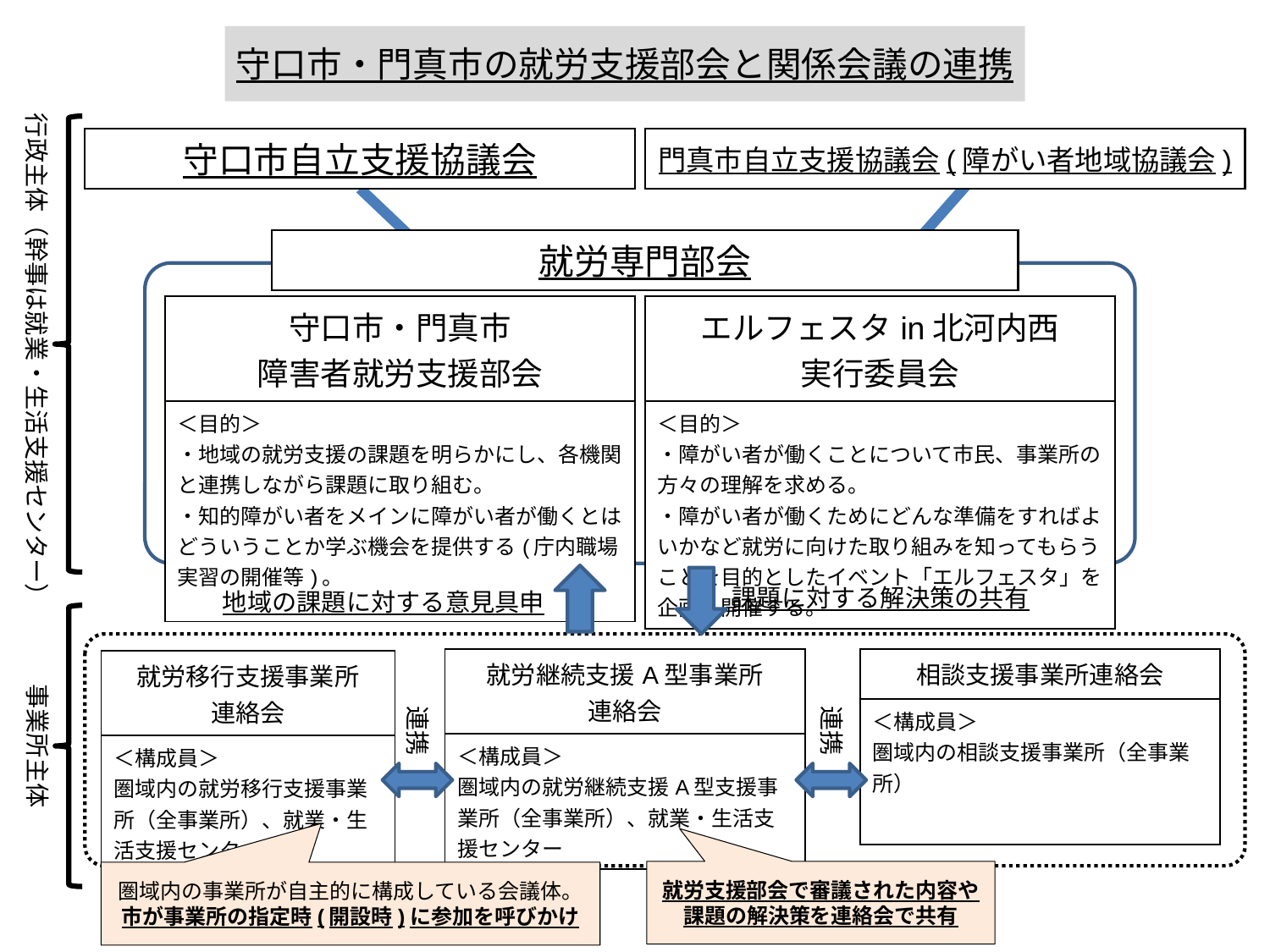

守口市・門真市の就労支援部会と関係会議の連携
行政主体（幹事は就業・生活支援センター）

門真市自立支援協議会(障がい者地域協議会)
守口市自立支援協議会
就労専門部会

| エルフェスタin北河内西 実行委員会 |
| --- |
| ＜目的＞ ・障がい者が働くことについて市民、事業所の方々の理解を求める。 ・障がい者が働くためにどんな準備をすればよいかなど就労に向けた取り組みを知ってもらうことを目的としたイベント「エルフェスタ」を企画・開催する。 |
| 守口市・門真市 障害者就労支援部会 |
| --- |
| ＜目的＞ ・地域の就労支援の課題を明らかにし、各機関と連携しながら課題に取り組む。 ・知的障がい者をメインに障がい者が働くとはどういうことか学ぶ機会を提供する(庁内職場実習の開催等)。 |

課題に対する解決策の共有

地域の課題に対する意見具申

事業所主体
| 相談支援事業所連絡会 |
| --- |
| ＜構成員＞ 圏域内の相談支援事業所（全事業所） |
| 就労継続支援A型事業所 連絡会 |
| --- |
| ＜構成員＞ 圏域内の就労継続支援A型支援事業所（全事業所）、就業・生活支援センター |
| 就労移行支援事業所 連絡会 |
| --- |
| ＜構成員＞ 圏域内の就労移行支援事業所（全事業所）、就業・生活支援センター |
連携

連携

就労支援部会で審議された内容や
課題の解決策を連絡会で共有
圏域内の事業所が自主的に構成している会議体。
市が事業所の指定時(開設時)に参加を呼びかけ